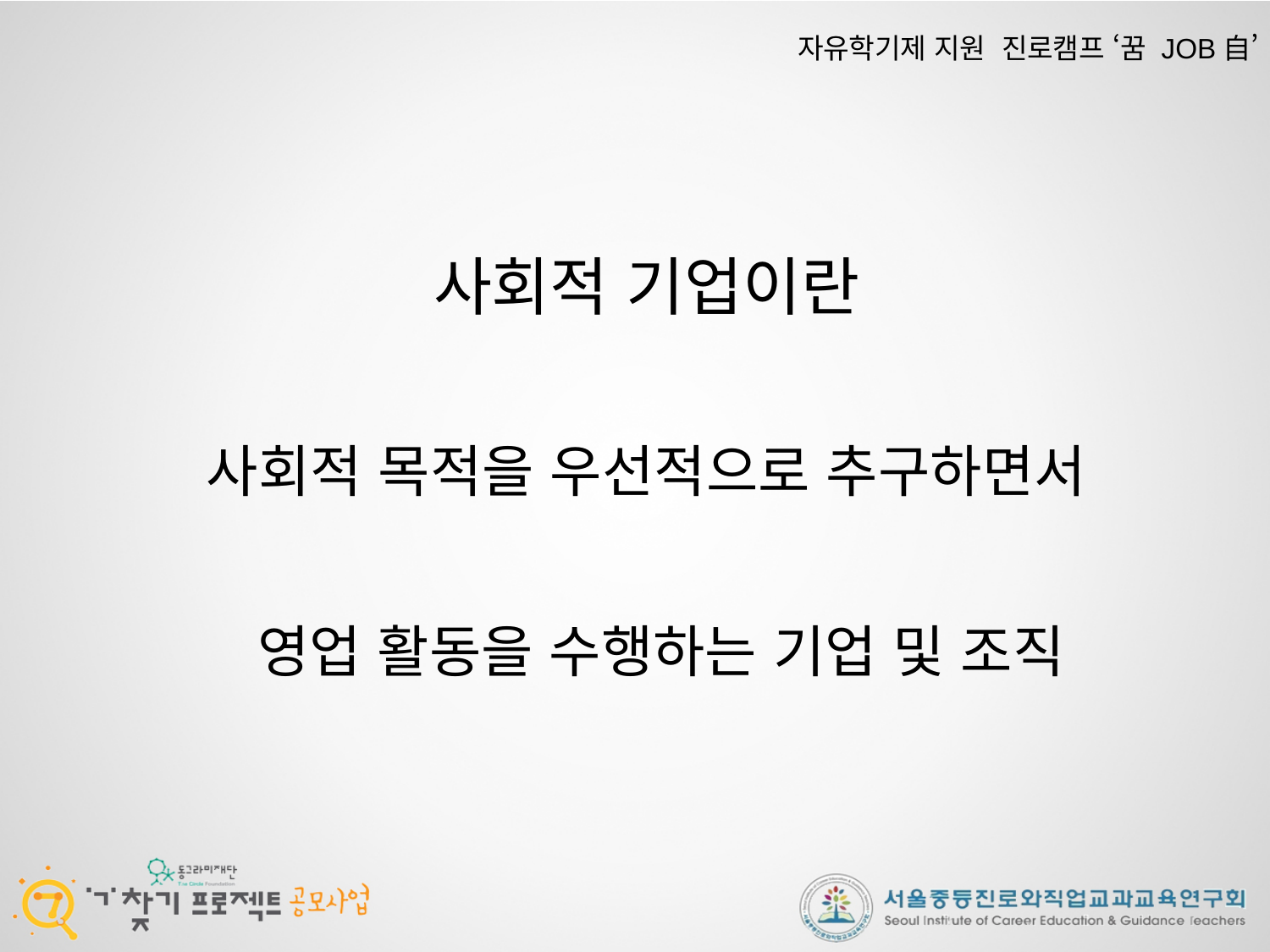

# 자유학기제 지원  진로캠프 ‘꿈 JOB自’
사회적 기업이란
사회적 목적을 우선적으로 추구하면서
 영업 활동을 수행하는 기업 및 조직